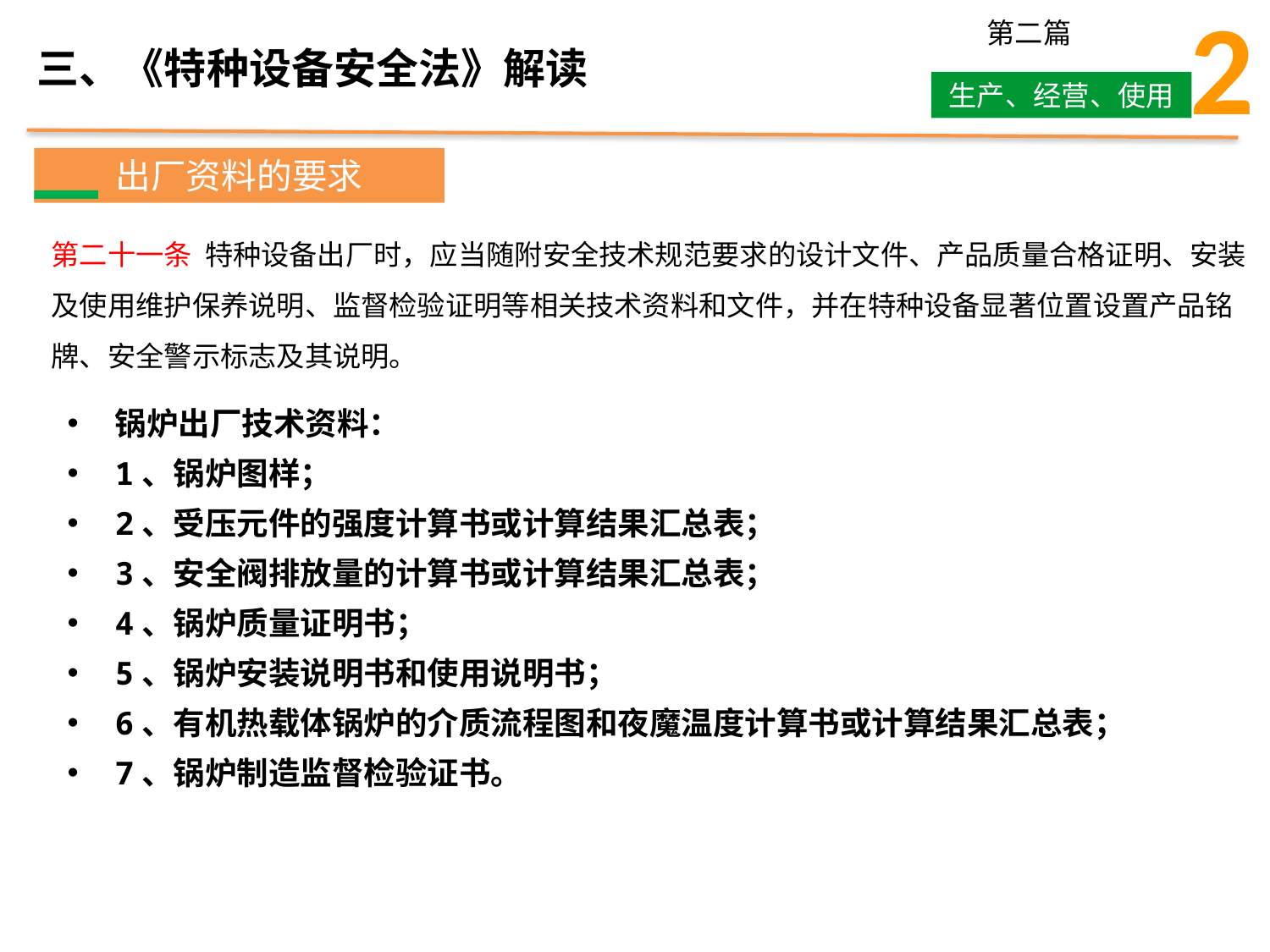

2
第二篇
生产、经营、使用
三、《特种设备安全法》解读
出厂资料的要求

第二十一条  特种设备出厂时，应当随附安全技术规范要求的设计文件、产品质量合格证明、安装及使用维护保养说明、监督检验证明等相关技术资料和文件，并在特种设备显著位置设置产品铭牌、安全警示标志及其说明。
锅炉出厂技术资料：
1、锅炉图样；
2、受压元件的强度计算书或计算结果汇总表；
3、安全阀排放量的计算书或计算结果汇总表；
4、锅炉质量证明书；
5、锅炉安装说明书和使用说明书；
6、有机热载体锅炉的介质流程图和夜魔温度计算书或计算结果汇总表；
7、锅炉制造监督检验证书。